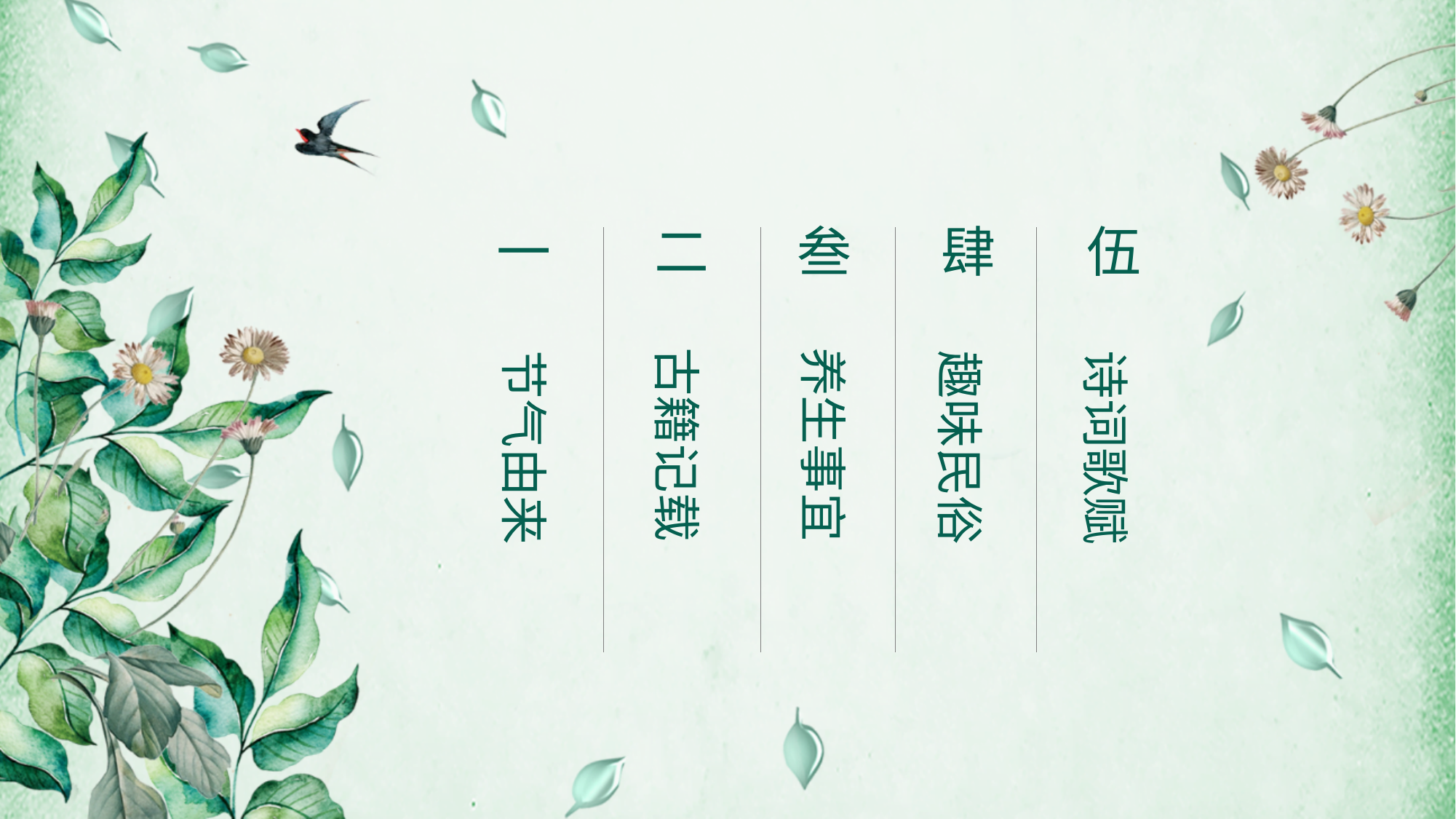

一
二
叁
肆
伍

古籍记载
养生事宜
节气由来
趣味民俗
诗词歌赋